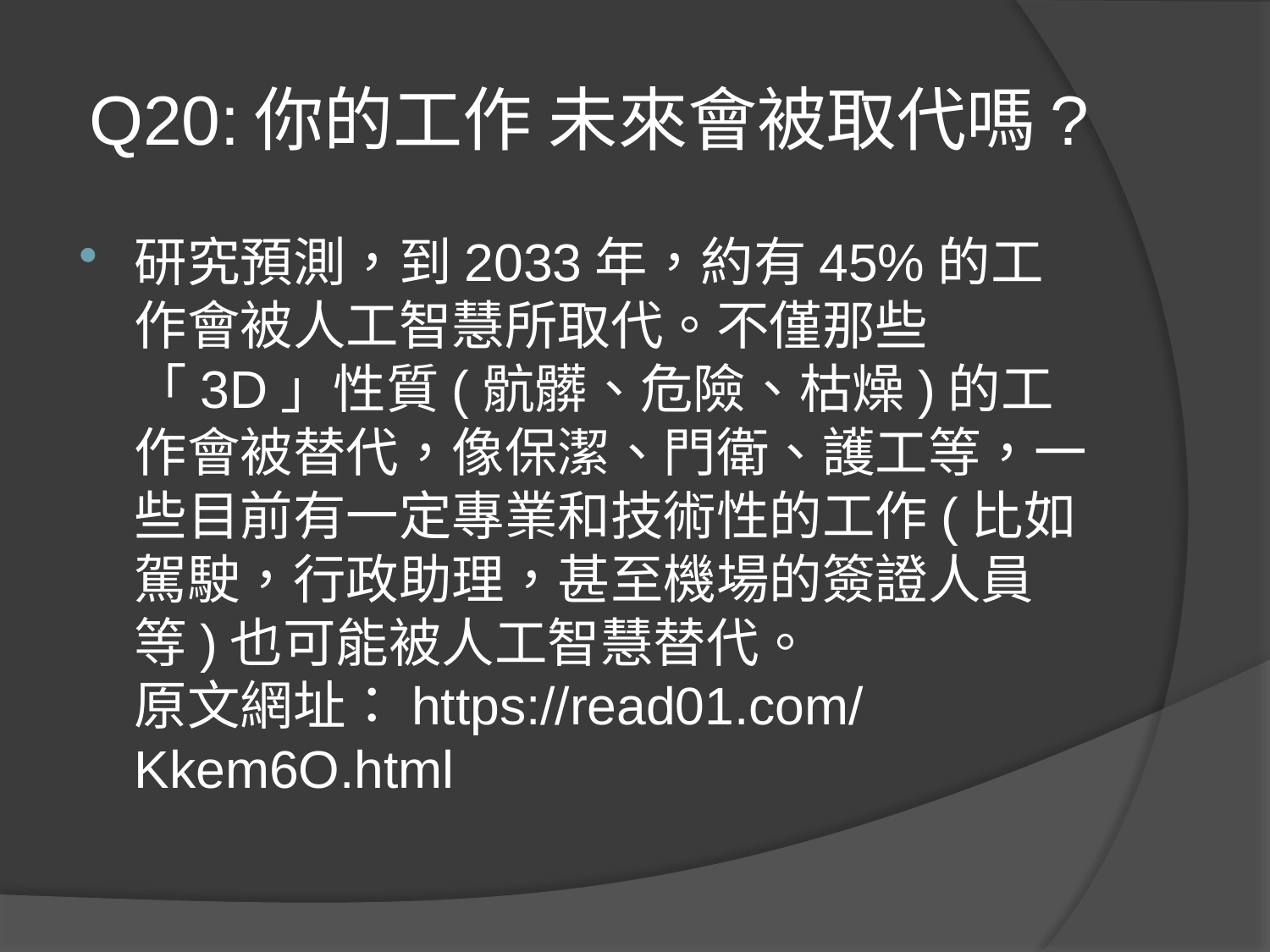

# Q20:你的工作 未來會被取代嗎?
研究預測，到2033年，約有45%的工作會被人工智慧所取代。不僅那些「3D」性質(骯髒、危險、枯燥)的工作會被替代，像保潔、門衛、護工等，一些目前有一定專業和技術性的工作(比如駕駛，行政助理，甚至機場的簽證人員等)也可能被人工智慧替代。
原文網址：https://read01.com/Kkem6O.html